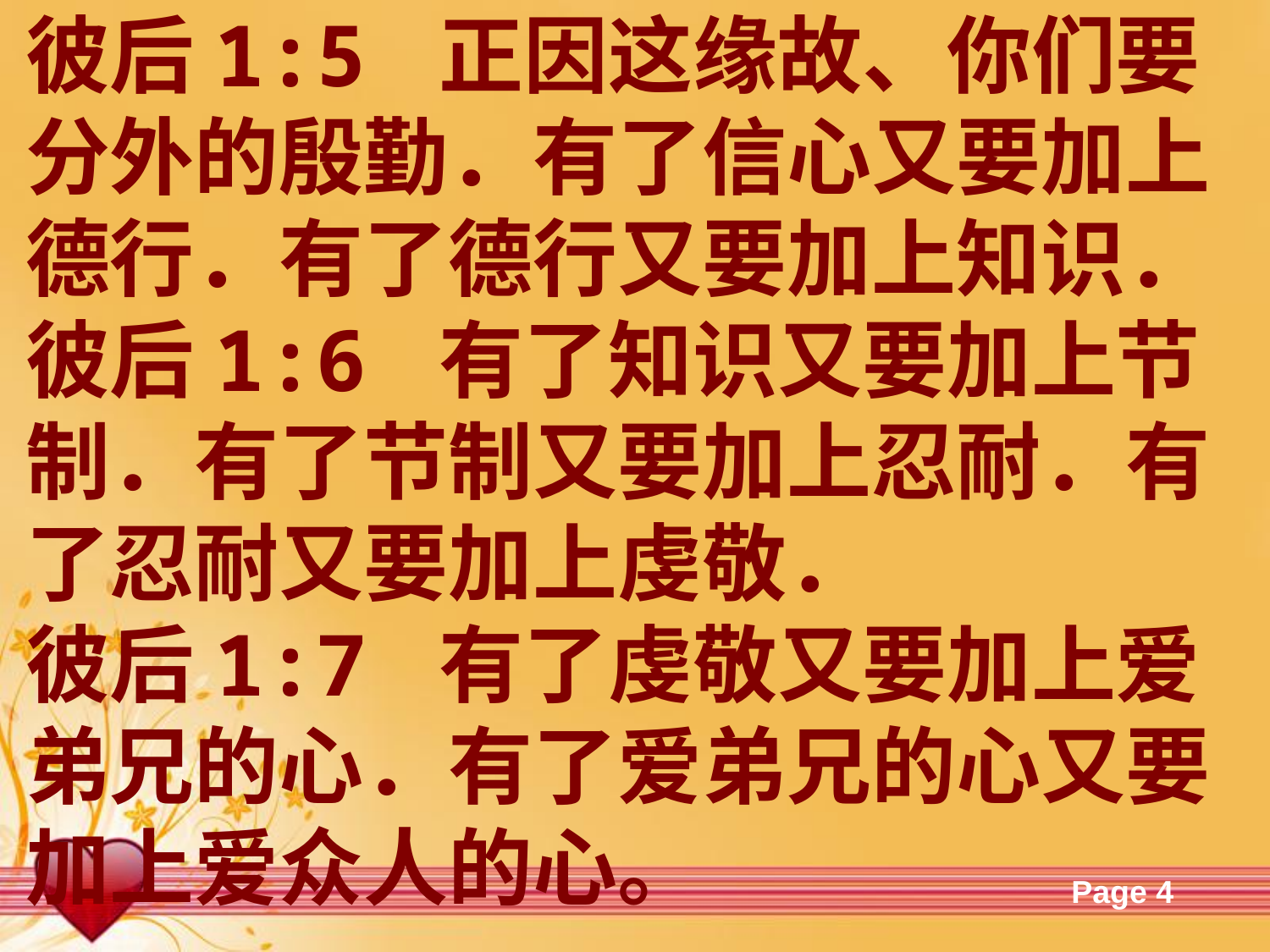

彼后1:5 正因这缘故、你们要分外的殷勤．有了信心又要加上德行．有了德行又要加上知识．
彼后1:6 有了知识又要加上节制．有了节制又要加上忍耐．有了忍耐又要加上虔敬．
彼后1:7 有了虔敬又要加上爱弟兄的心．有了爱弟兄的心又要加上爱众人的心。